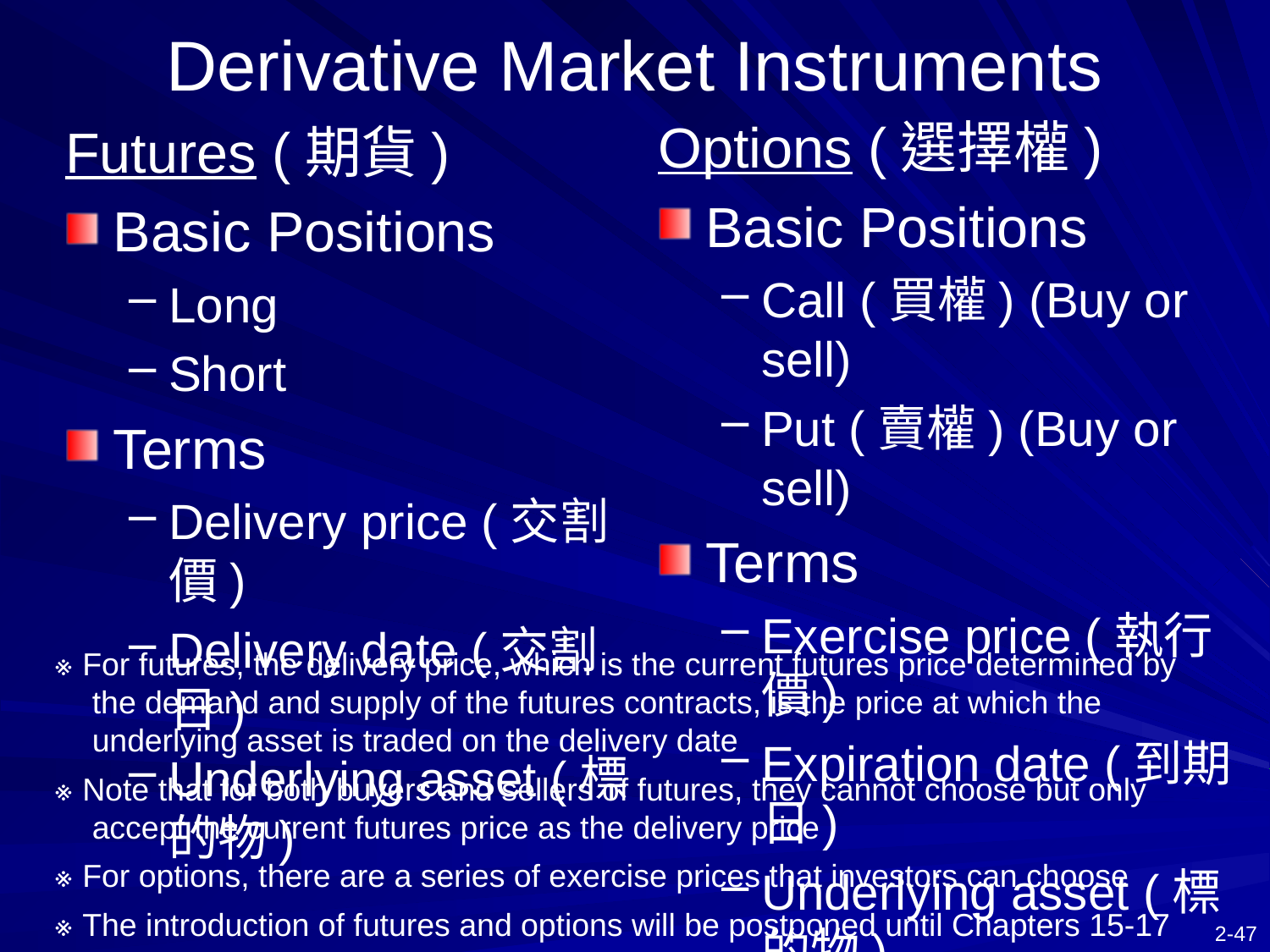

# Derivative Market Instruments
Options (選擇權)
Basic Positions
Call (買權) (Buy or sell)
Put (賣權) (Buy or sell)
Terms
Exercise price (執行價)
Expiration date (到期日)
Underlying asset (標的物)
Futures (期貨)
Basic Positions
Long
Short
Terms
Delivery price (交割價)
Delivery date (交割日)
Underlying asset (標的物)
※ For futures, the delivery price, which is the current futures price determined by the demand and supply of the futures contracts, is the price at which the underlying asset is traded on the delivery date
※ Note that for both buyers and sellers of futures, they cannot choose but only accept the current futures price as the delivery price
※ For options, there are a series of exercise prices that investors can choose
※ The introduction of futures and options will be postponed until Chapters 15-17